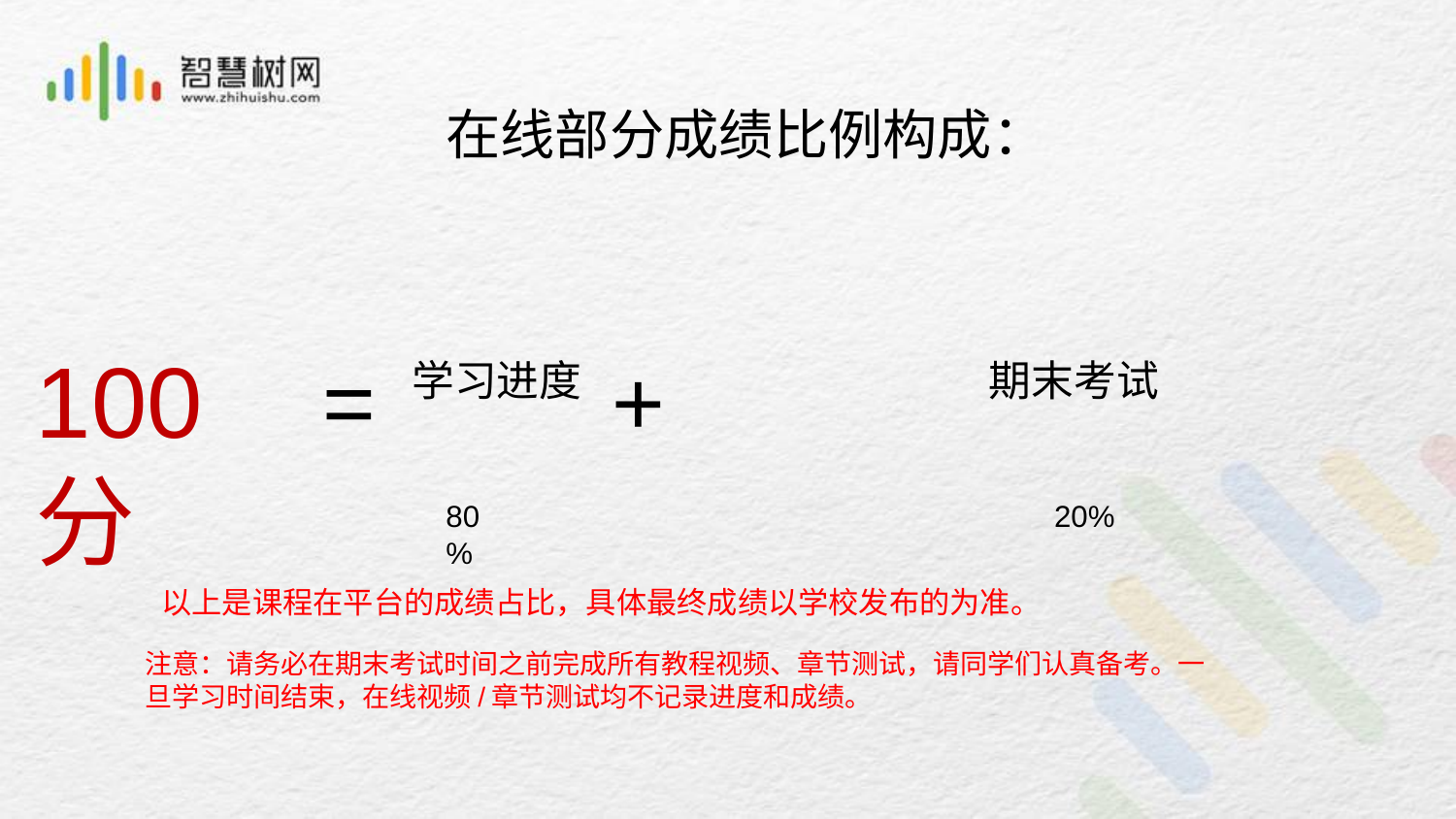

在线部分成绩比例构成：
100分
=
+
学习进度
期末考试
80%
20%
以上是课程在平台的成绩占比，具体最终成绩以学校发布的为准。

注意：请务必在期末考试时间之前完成所有教程视频、章节测试，请同学们认真备考。一旦学习时间结束，在线视频/章节测试均不记录进度和成绩。